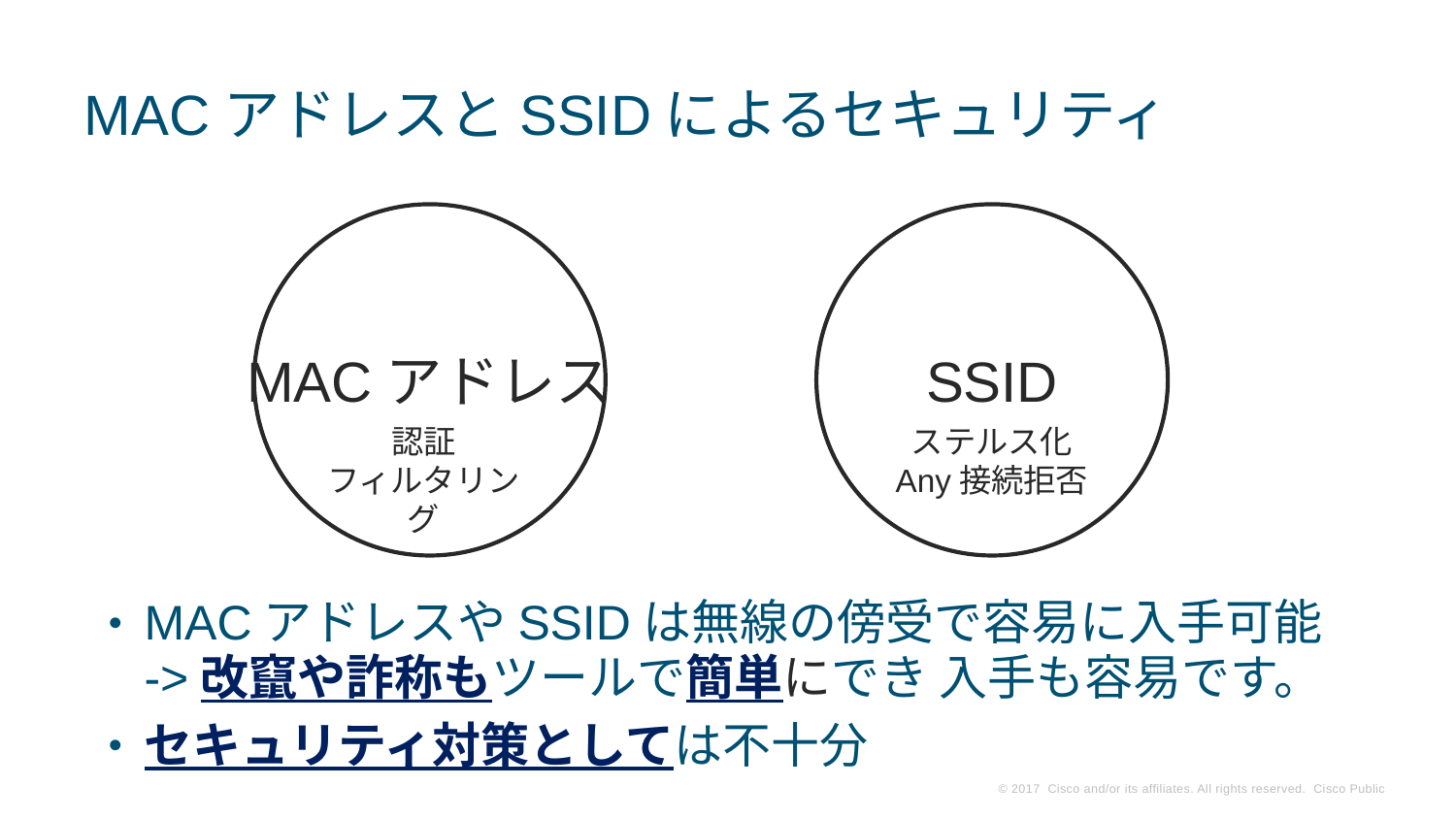

# MACアドレスとSSIDによるセキュリティ
MACアドレス
SSID
認証
フィルタリング
ステルス化
Any接続拒否
MACアドレスやSSIDは無線の傍受で容易に入手可能
->改竄や詐称もツールで簡単にでき 入手も容易です。
セキュリティ対策としては不十分